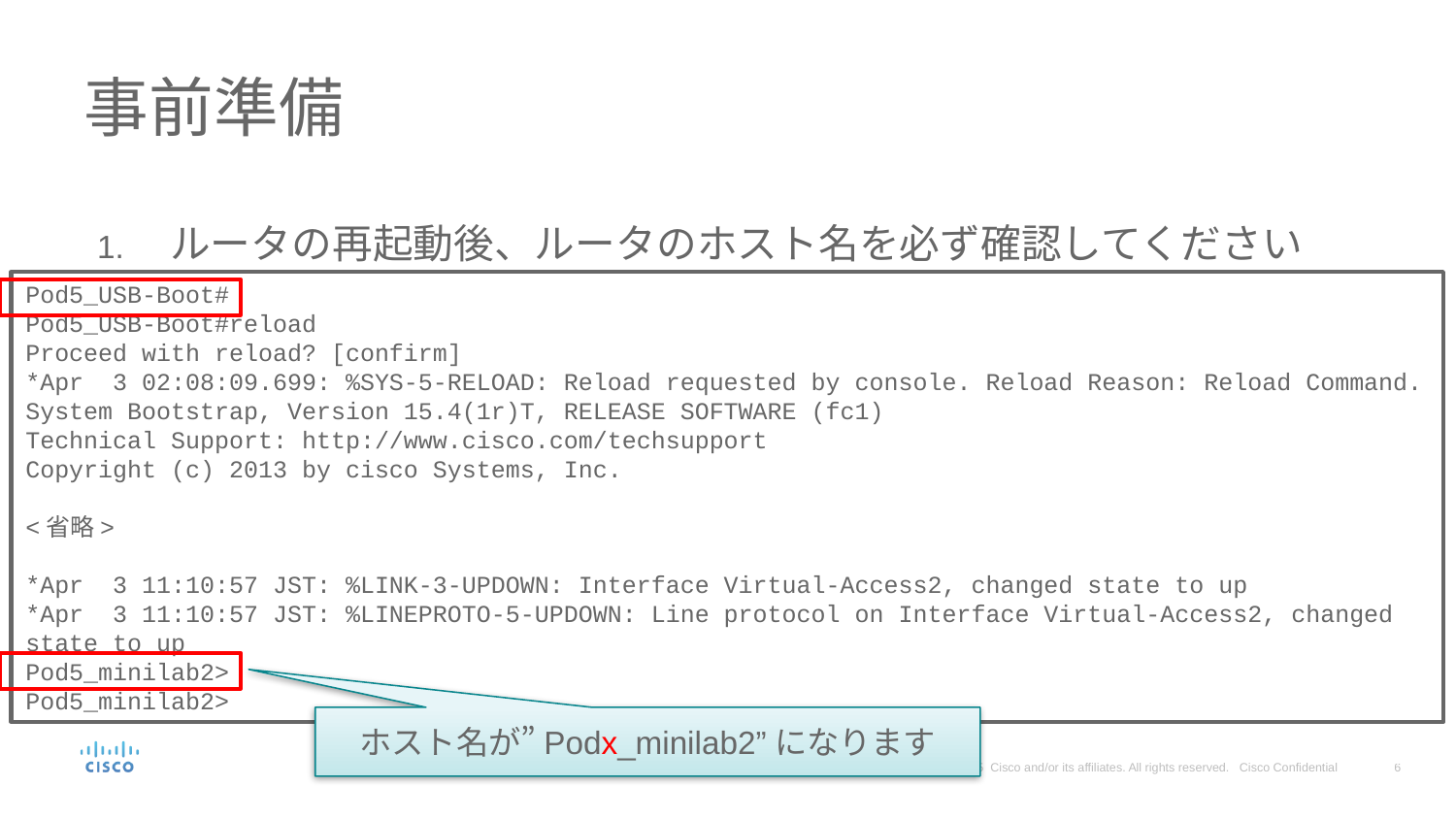

# 事前準備
ルータの再起動後、ルータのホスト名を必ず確認してください
Pod5_USB-Boot#
Pod5_USB-Boot#reload
Proceed with reload? [confirm]
*Apr  3 02:08:09.699: %SYS-5-RELOAD: Reload requested by console. Reload Reason: Reload Command.
System Bootstrap, Version 15.4(1r)T, RELEASE SOFTWARE (fc1)
Technical Support: http://www.cisco.com/techsupport
Copyright (c) 2013 by cisco Systems, Inc.

<省略>

*Apr  3 11:10:57 JST: %LINK-3-UPDOWN: Interface Virtual-Access2, changed state to up
*Apr  3 11:10:57 JST: %LINEPROTO-5-UPDOWN: Line protocol on Interface Virtual-Access2, changed state to up
Pod5_minilab2>
Pod5_minilab2>

ホスト名が”Podx_minilab2”になります